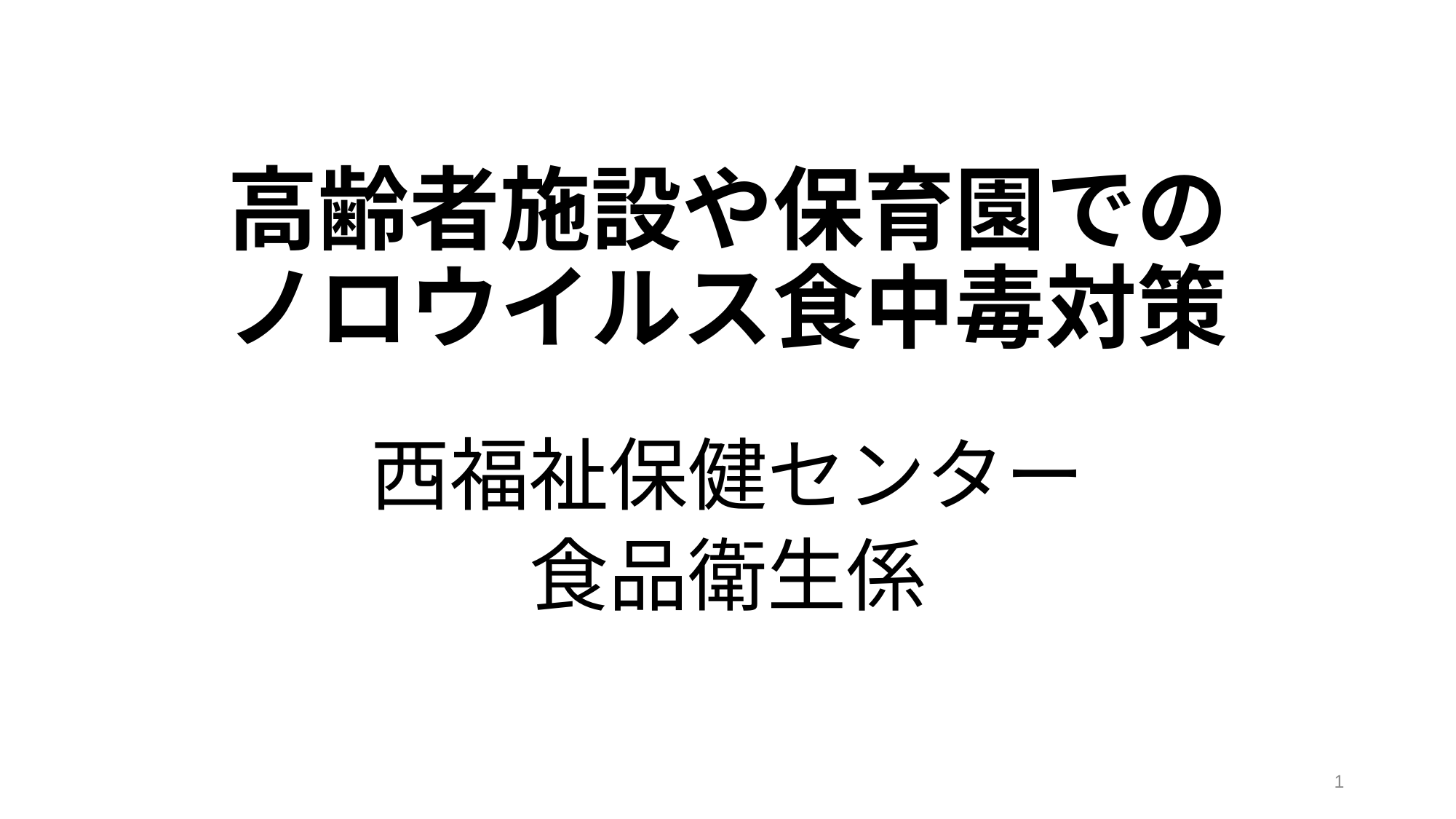

# 高齢者施設や保育園での ノロウイルス食中毒対策
西福祉保健センター
食品衛生係
1